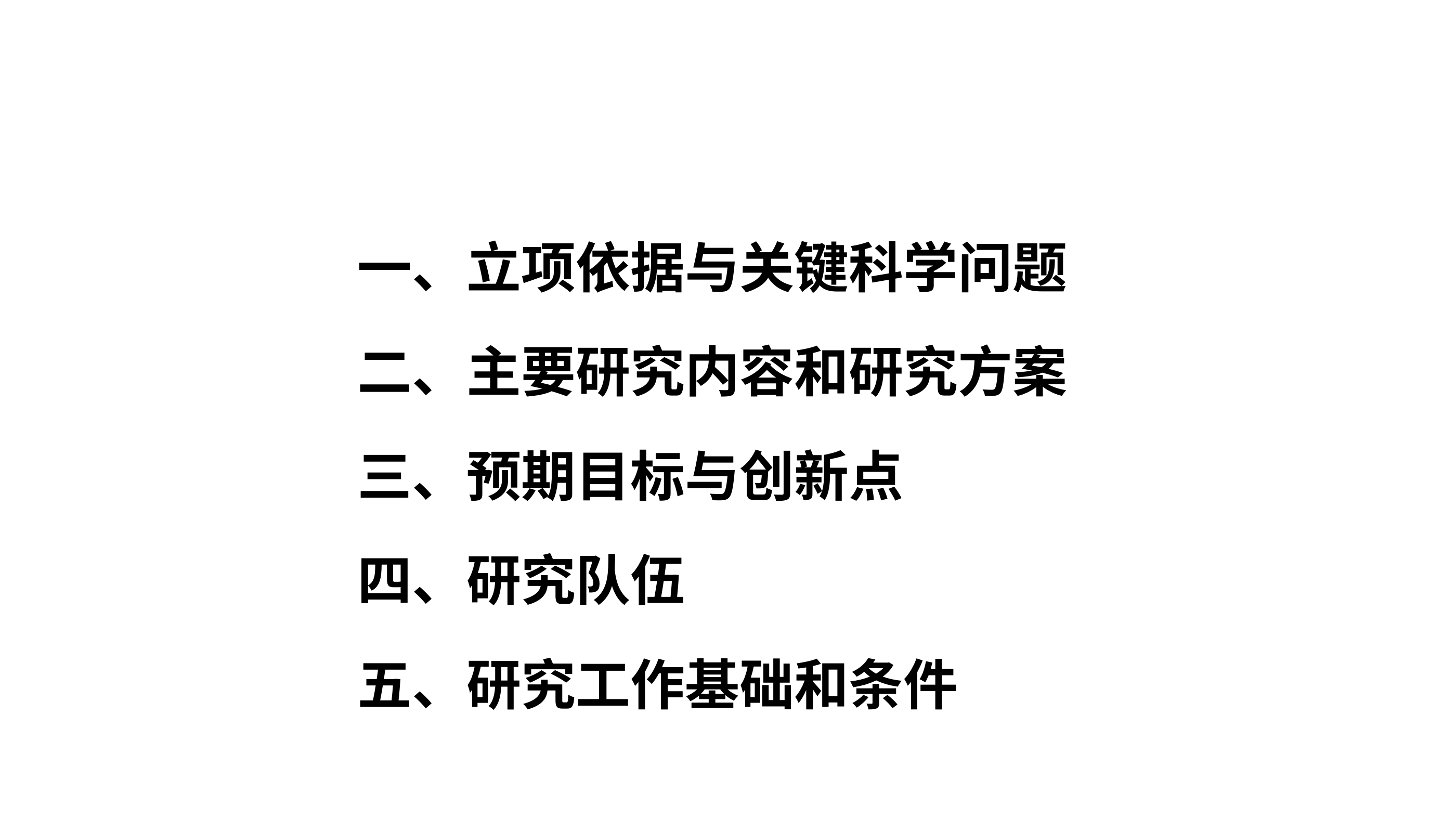

汇报提纲
一、立项依据与关键科学问题
二、主要研究内容和研究方案
三、预期目标与创新点
四、研究队伍
五、研究工作基础和条件